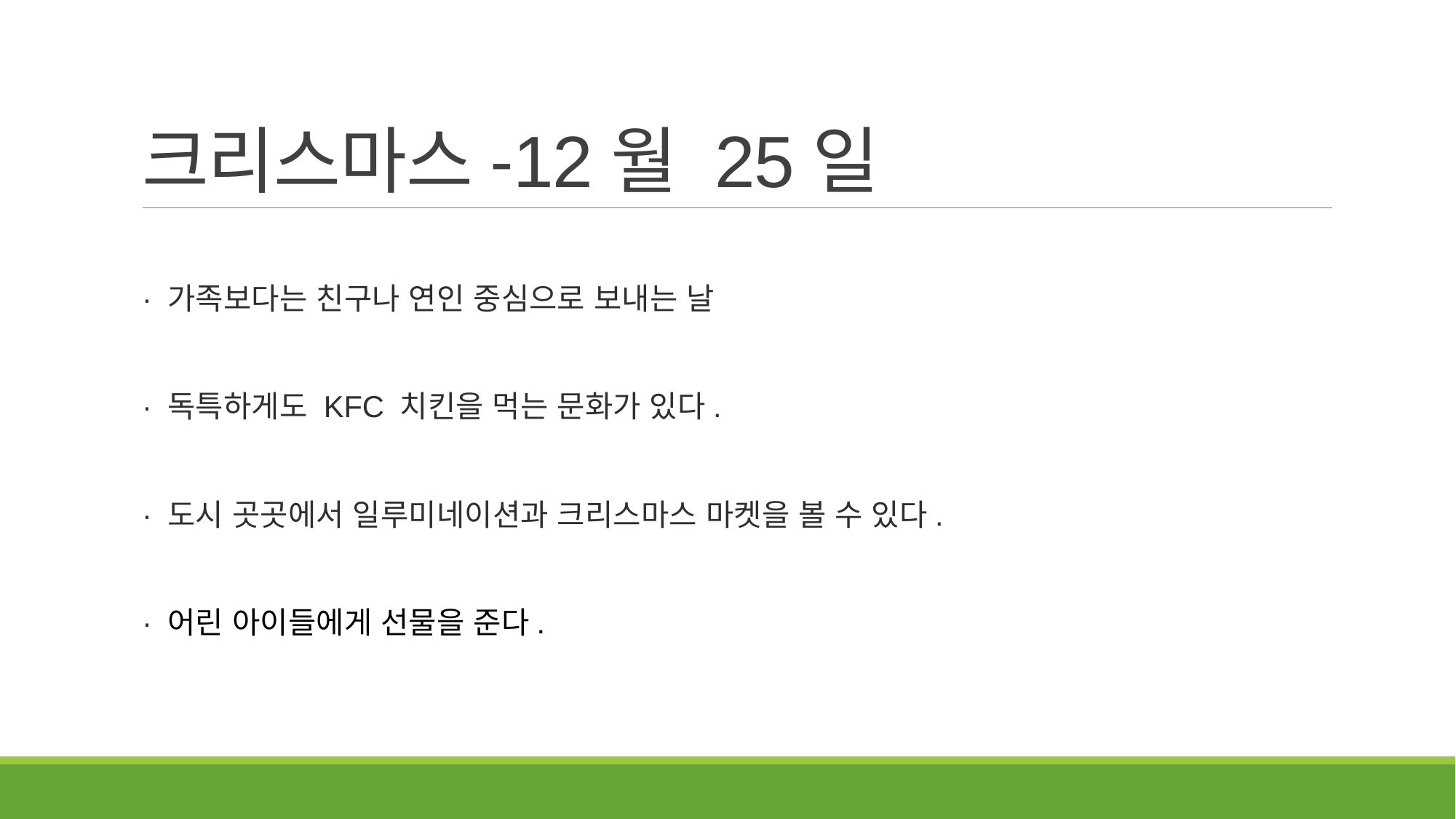

# 크리스마스-12월 25일

· 가족보다는 친구나 연인 중심으로 보내는 날

· 독특하게도 KFC 치킨을 먹는 문화가 있다.

· 도시 곳곳에서 일루미네이션과 크리스마스 마켓을 볼 수 있다.

· 어린 아이들에게 선물을 준다.